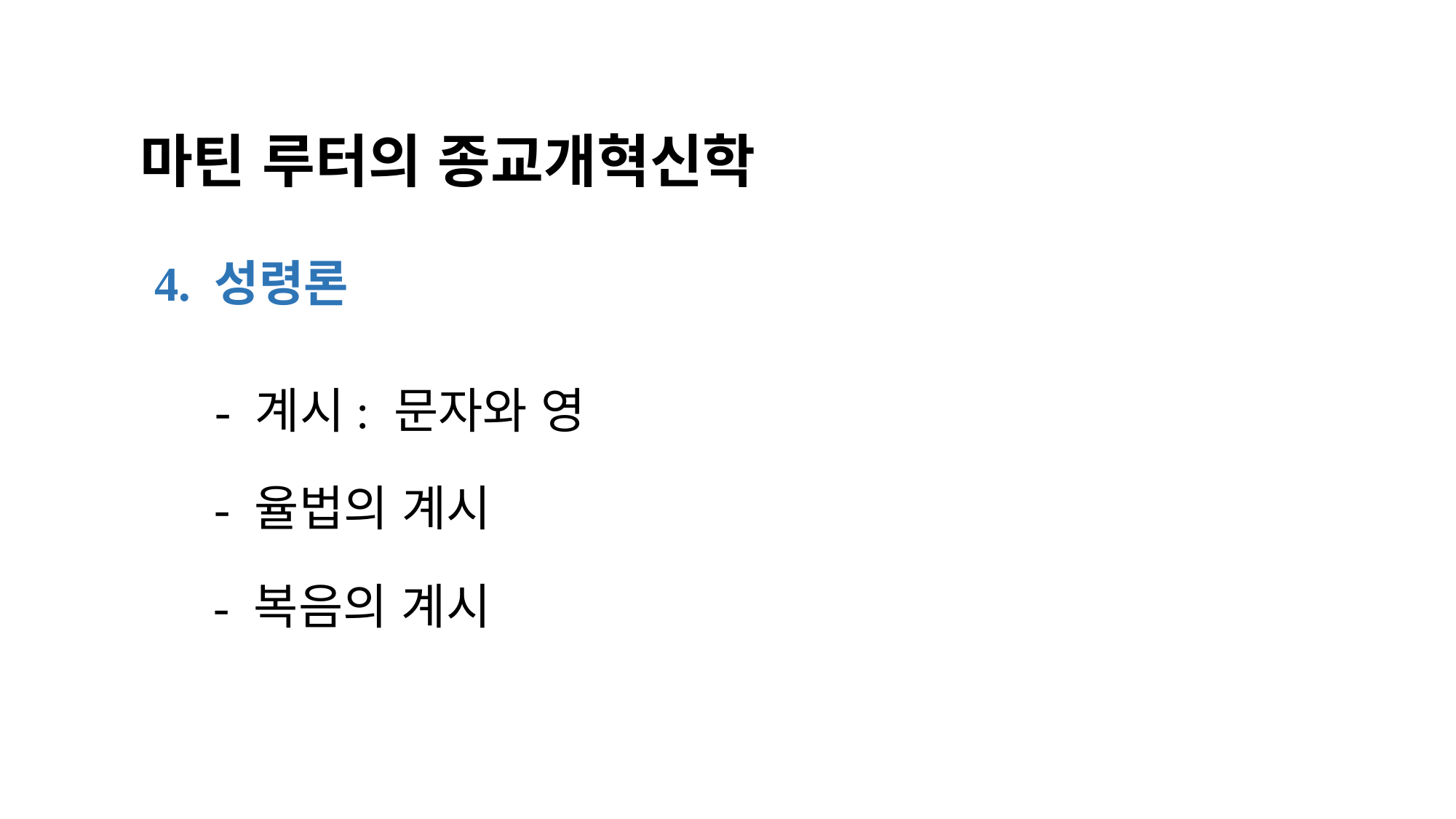

# 마틴 루터의 종교개혁신학
4. 성령론
     - 계시: 문자와 영
- 율법의 계시

- 복음의 계시